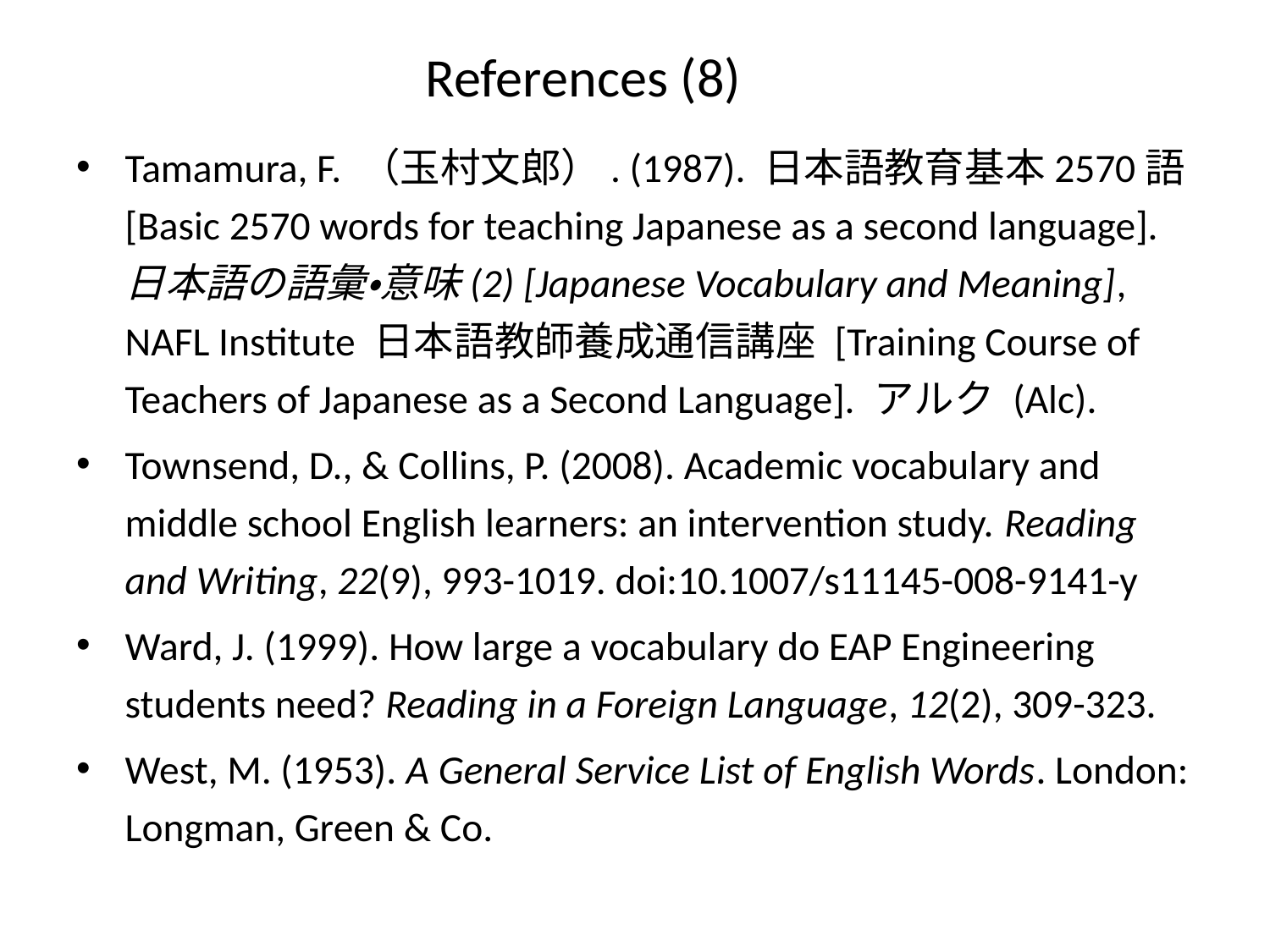

# References (8)
Tamamura, F. （玉村文郎）. (1987). 日本語教育基本2570語 [Basic 2570 words for teaching Japanese as a second language]. 日本語の語彙・意味(2) [Japanese Vocabulary and Meaning], NAFL Institute 日本語教師養成通信講座 [Training Course of Teachers of Japanese as a Second Language]. アルク (Alc).
Townsend, D., & Collins, P. (2008). Academic vocabulary and middle school English learners: an intervention study. Reading and Writing, 22(9), 993-1019. doi:10.1007/s11145-008-9141-y
Ward, J. (1999). How large a vocabulary do EAP Engineering students need? Reading in a Foreign Language, 12(2), 309-323.
West, M. (1953). A General Service List of English Words. London: Longman, Green & Co.